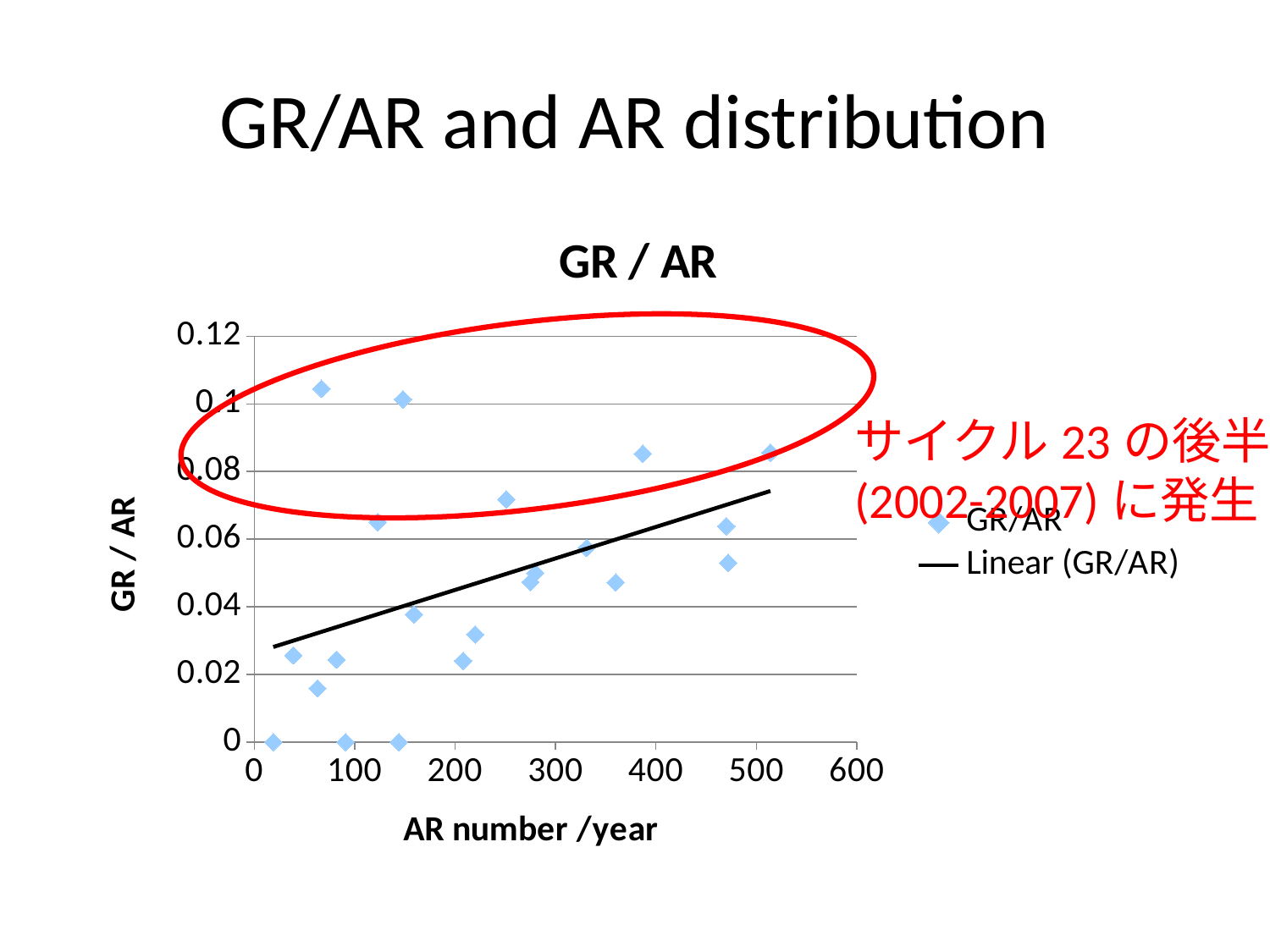

# GR/AR and AR distribution

### Chart: GR / AR

| Category | GR/AR |
|---|---|
サイクル23の後半(2002-2007)に発生